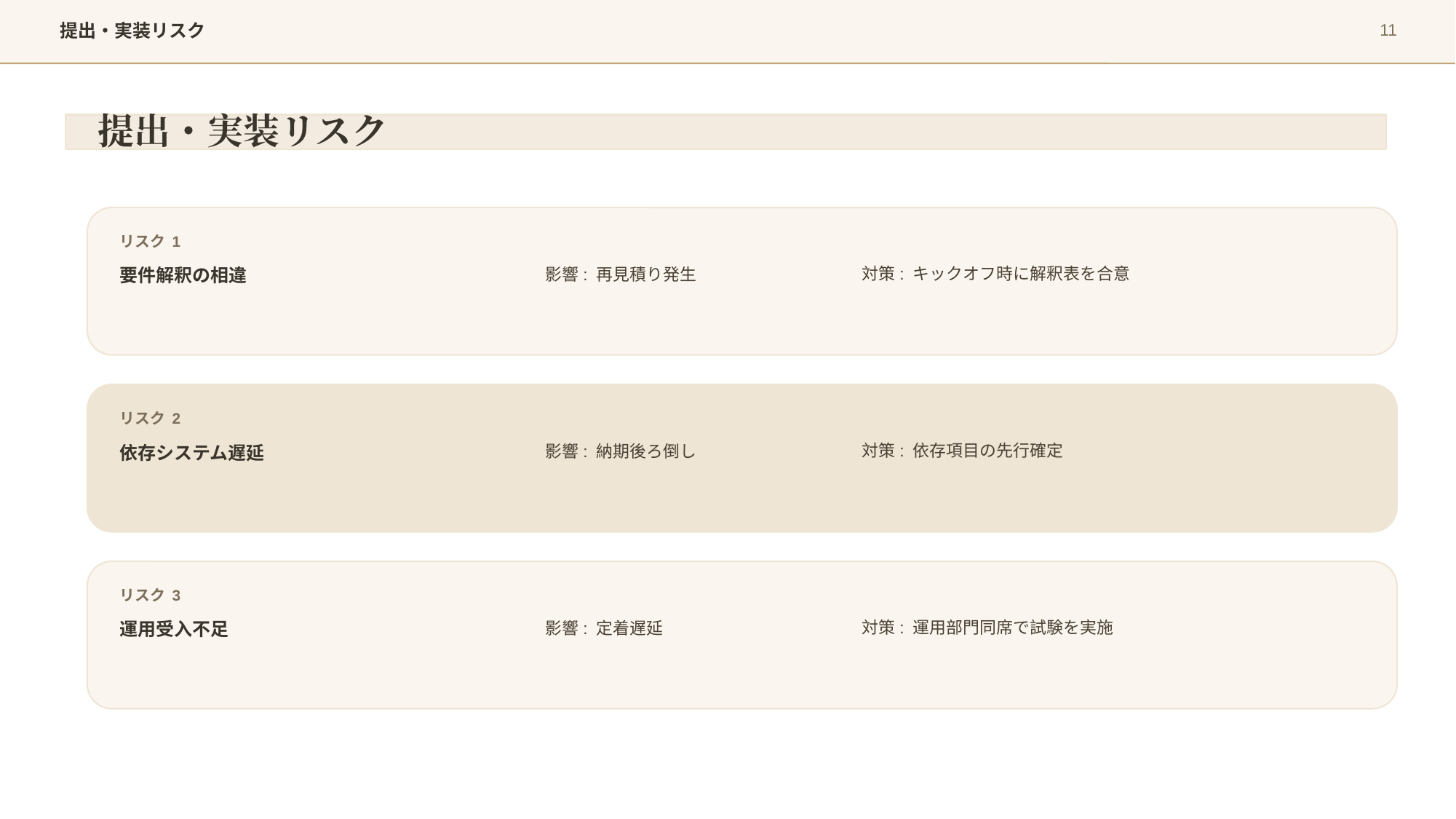

11
提出・実装リスク

提出・実装リスク

リスク 1
要件解釈の相違
影響: 再見積り発生
対策: キックオフ時に解釈表を合意

リスク 2
依存システム遅延
影響: 納期後ろ倒し
対策: 依存項目の先行確定

リスク 3
運用受入不足
影響: 定着遅延
対策: 運用部門同席で試験を実施